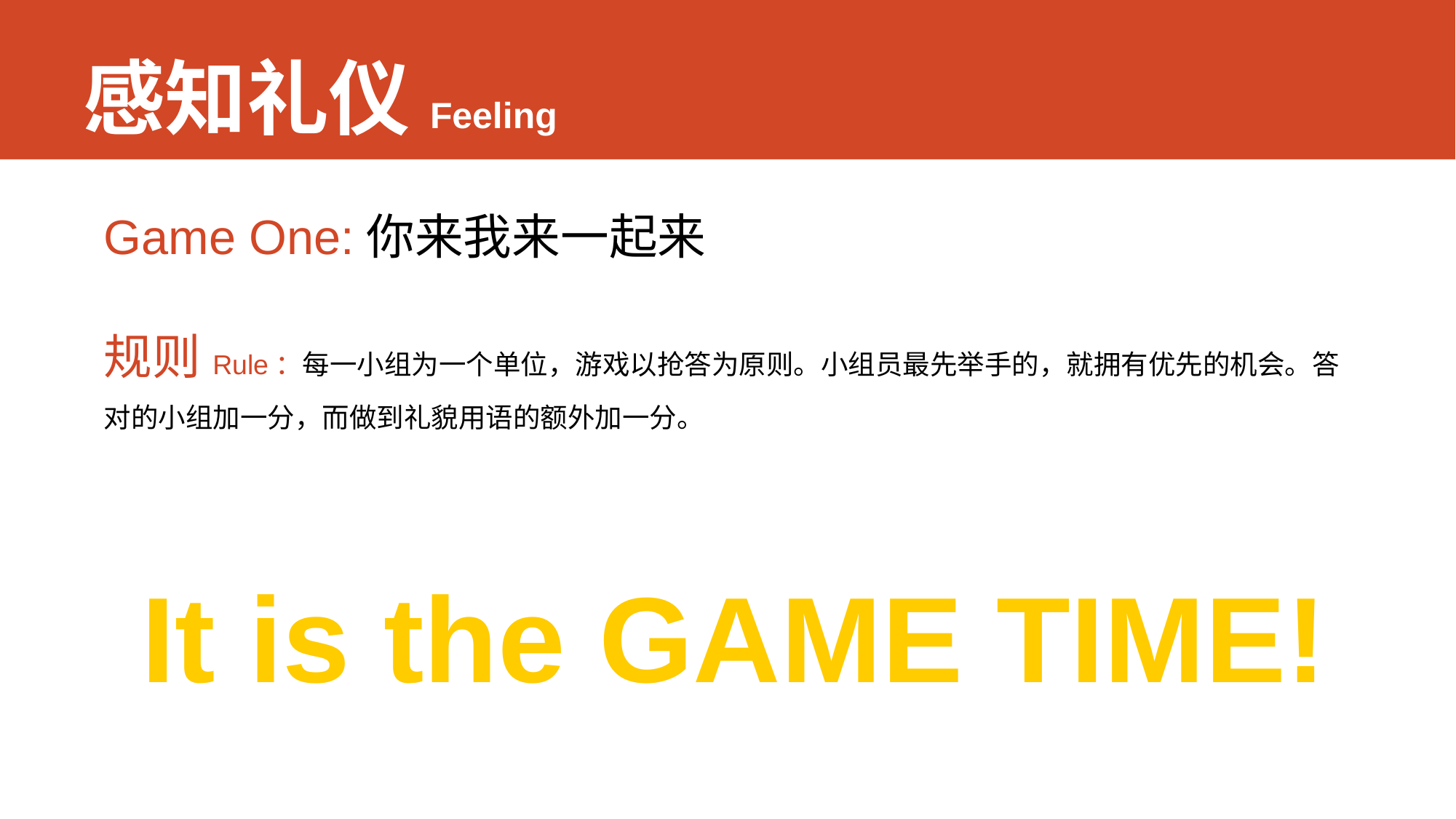

# 感知礼仪Feeling
Game One:你来我来一起来
规则Rule：每一小组为一个单位，游戏以抢答为原则。小组员最先举手的，就拥有优先的机会。答对的小组加一分，而做到礼貌用语的额外加一分。
It is the GAME TIME!